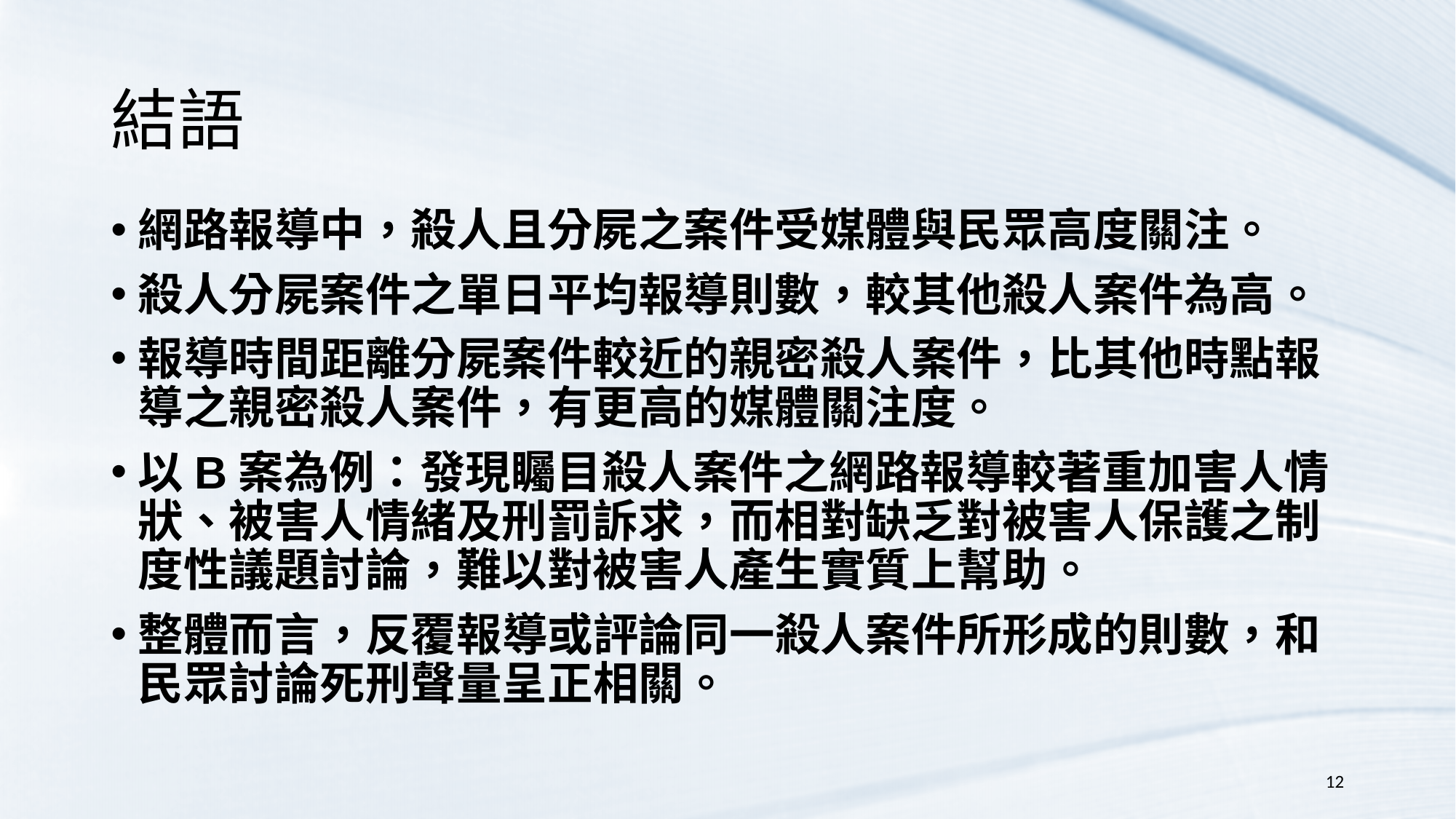

# 結語
網路報導中，殺人且分屍之案件受媒體與民眾高度關注。
殺人分屍案件之單日平均報導則數，較其他殺人案件為高。
報導時間距離分屍案件較近的親密殺人案件，比其他時點報導之親密殺人案件，有更高的媒體關注度。
以B案為例：發現矚目殺人案件之網路報導較著重加害人情狀、被害人情緒及刑罰訴求，而相對缺乏對被害人保護之制度性議題討論，難以對被害人產生實質上幫助。
整體而言，反覆報導或評論同一殺人案件所形成的則數，和民眾討論死刑聲量呈正相關。
12